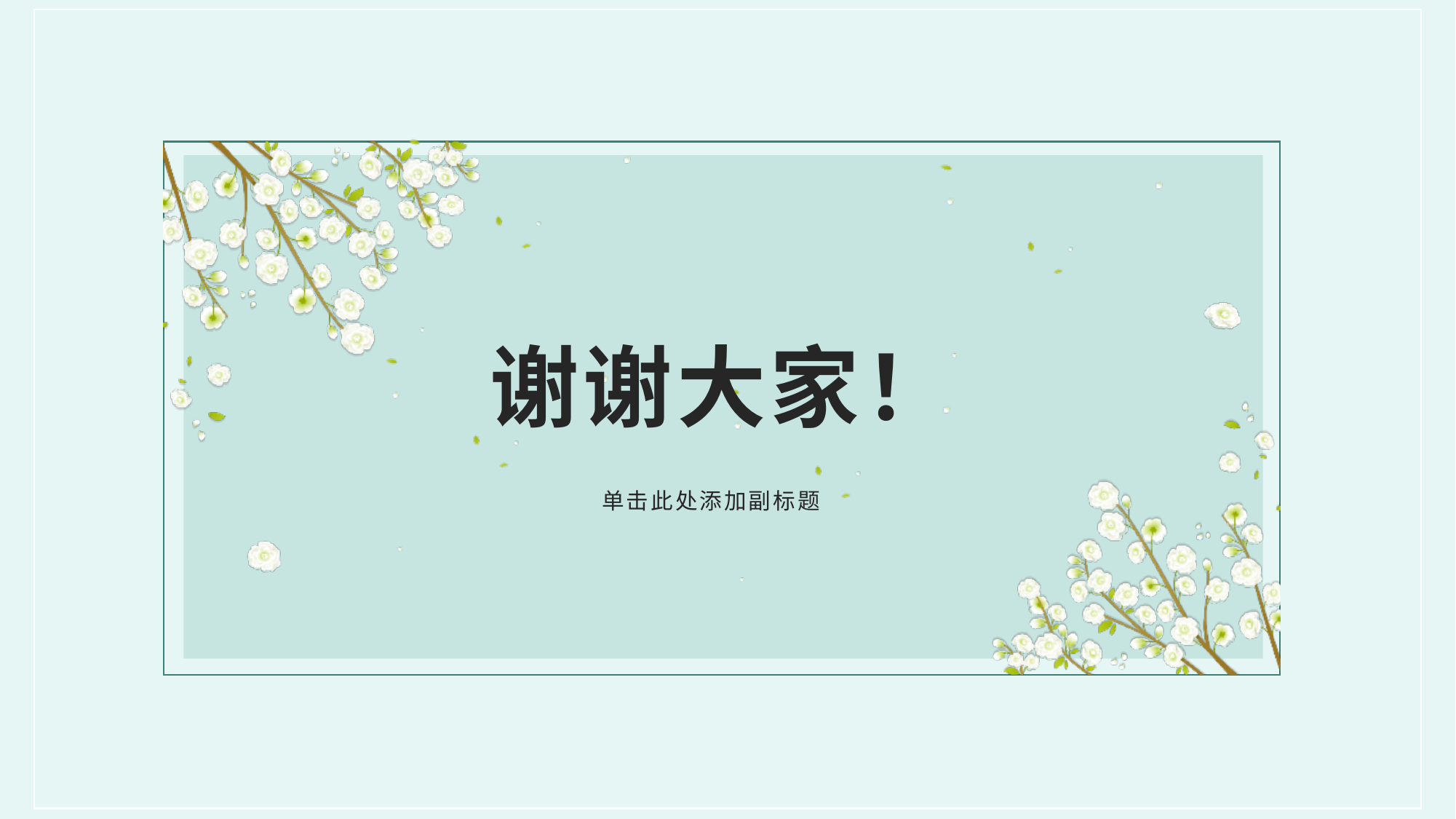

|  |
| --- |
谢谢大家！
单击此处添加副标题